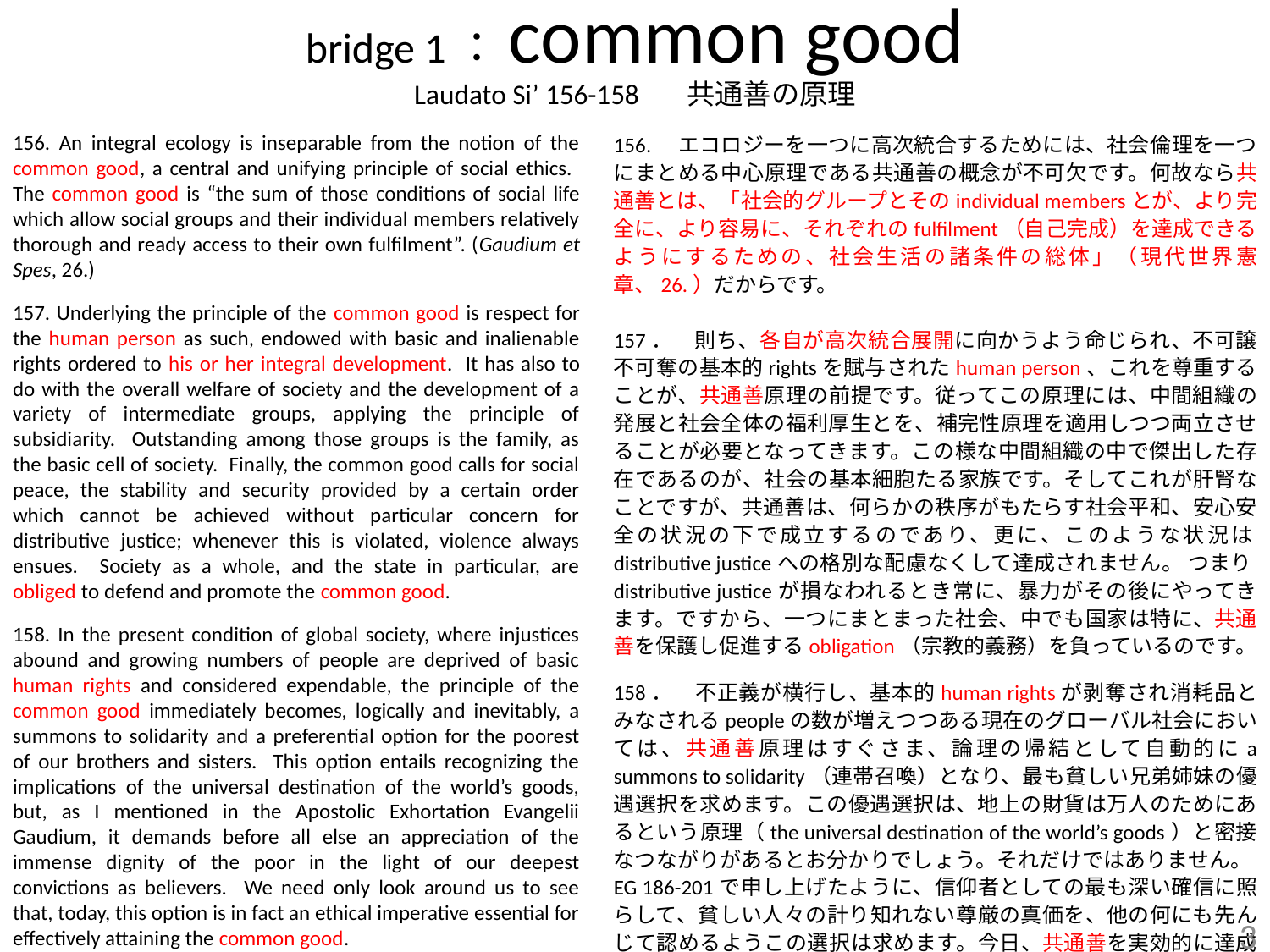

# bridge 1：common good Laudato Si’ 156-158 　 共通善の原理
156. An integral ecology is inseparable from the notion of the common good, a central and unifying principle of social ethics.  The common good is “the sum of those conditions of social life which allow social groups and their individual members relatively thorough and ready access to their own fulfilment”. (Gaudium et Spes, 26.)
157. Underlying the principle of the common good is respect for the human person as such, endowed with basic and inalienable rights ordered to his or her integral development.  It has also to do with the overall welfare of society and the development of a variety of intermediate groups, applying the principle of subsidiarity.  Outstanding among those groups is the family, as the basic cell of society.  Finally, the common good calls for social peace, the stability and security provided by a certain order which cannot be achieved without particular concern for distributive justice; whenever this is violated, violence always ensues.  Society as a whole, and the state in particular, are obliged to defend and promote the common good.
158. In the present condition of global society, where injustices abound and growing numbers of people are deprived of basic human rights and considered expendable, the principle of the common good immediately becomes, logically and inevitably, a summons to solidarity and a preferential option for the poorest of our brothers and sisters.  This option entails recognizing the implications of the universal destination of the world’s goods, but, as I mentioned in the Apostolic Exhortation Evangelii Gaudium, it demands before all else an appreciation of the immense dignity of the poor in the light of our deepest convictions as believers.  We need only look around us to see that, today, this option is in fact an ethical imperative essential for effectively attaining the common good.
156.　エコロジーを一つに高次統合するためには、社会倫理を一つにまとめる中心原理である共通善の概念が不可欠です。何故なら共通善とは、「社会的グループとそのindividual membersとが、より完全に、より容易に、それぞれのfulfilment（自己完成）を達成できるようにするための、社会生活の諸条件の総体」（現代世界憲章、26.）だからです。

157．　則ち、各自が高次統合展開に向かうよう命じられ、不可譲不可奪の基本的rightsを賦与されたhuman person、これを尊重することが、共通善原理の前提です。従ってこの原理には、中間組織の発展と社会全体の福利厚生とを、補完性原理を適用しつつ両立させることが必要となってきます。この様な中間組織の中で傑出した存在であるのが、社会の基本細胞たる家族です。そしてこれが肝腎なことですが、共通善は、何らかの秩序がもたらす社会平和、安心安全の状況の下で成立するのであり、更に、このような状況はdistributive justiceへの格別な配慮なくして達成されません。 つまりdistributive justiceが損なわれるとき常に、暴力がその後にやってきます。ですから、一つにまとまった社会、中でも国家は特に、共通善を保護し促進するobligation（宗教的義務）を負っているのです。

158．　不正義が横行し、基本的human rightsが剥奪され消耗品とみなされるpeopleの数が増えつつある現在のグローバル社会においては、共通善原理はすぐさま、論理の帰結として自動的にa summons to solidarity（連帯召喚）となり、最も貧しい兄弟姉妹の優遇選択を求めます。この優遇選択は、地上の財貨は万人のためにあるという原理（the universal destination of the world’s goods）と密接なつながりがあるとお分かりでしょう。それだけではありません。EG 186-201で申し上げたように、信仰者としての最も深い確信に照らして、貧しい人々の計り知れない尊厳の真価を、他の何にも先んじて認めるようこの選択は求めます。今日、共通善を実効的に達成するには、この選択が事実上不可欠な倫理的要請となります。このことは、自分達の周りを見渡しただけでお分かり頂けるでしょう。
3